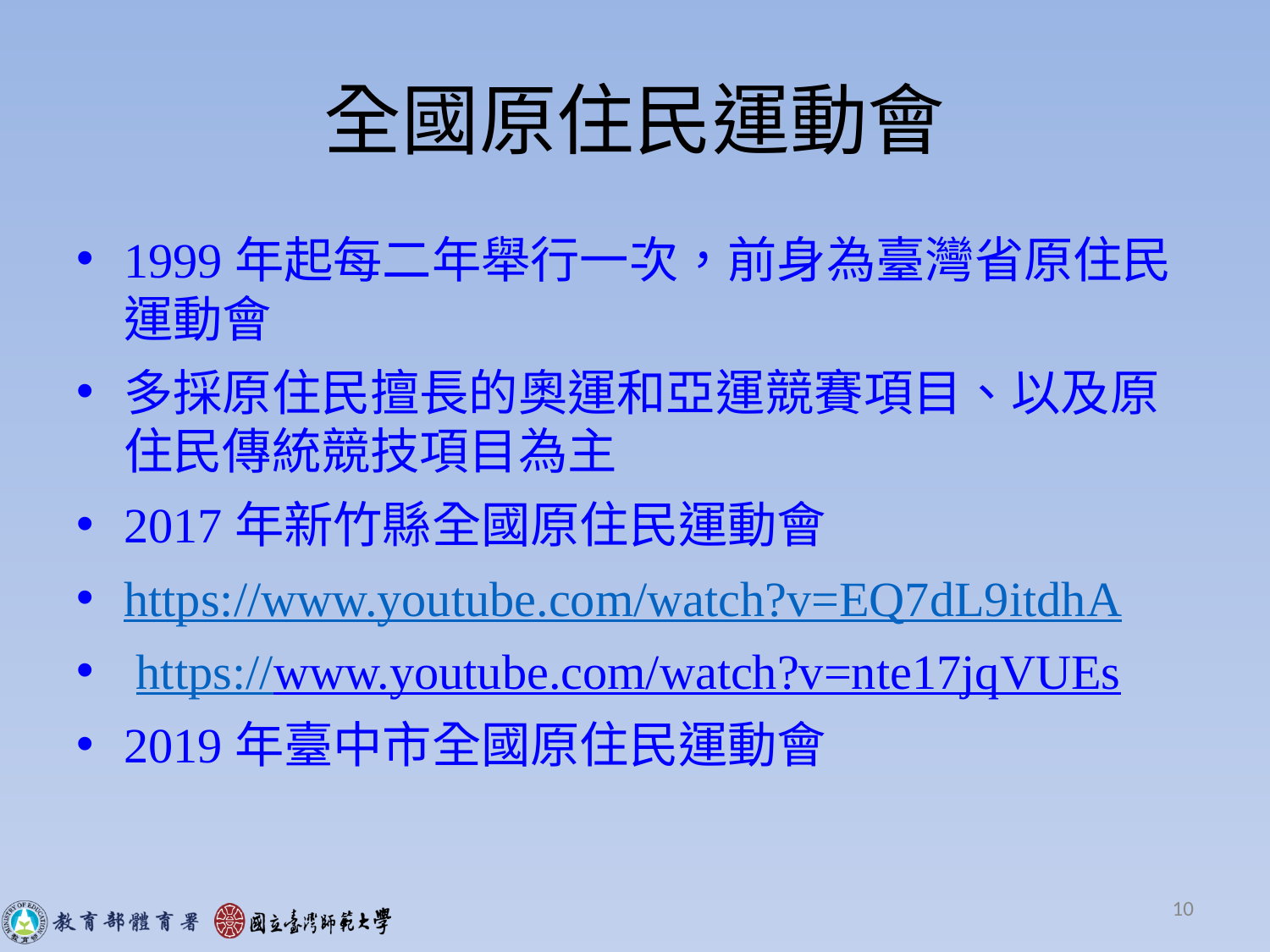

# 全國原住民運動會
1999年起每二年舉行一次，前身為臺灣省原住民運動會
多採原住民擅長的奧運和亞運競賽項目、以及原住民傳統競技項目為主
2017年新竹縣全國原住民運動會
https://www.youtube.com/watch?v=EQ7dL9itdhA
 https://www.youtube.com/watch?v=nte17jqVUEs
2019年臺中市全國原住民運動會
10